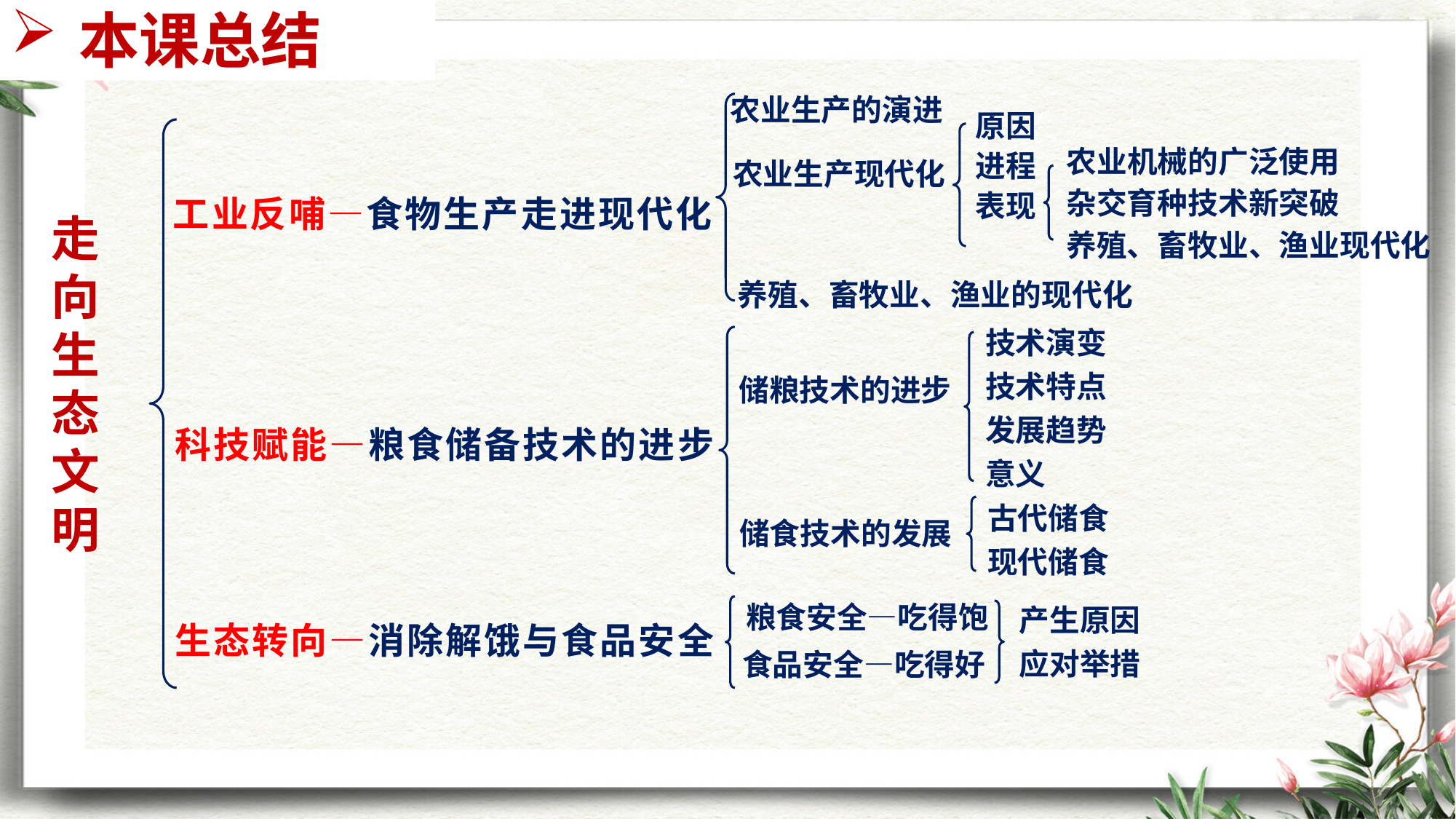

本课总结
农业生产的演进

原因
进程
表现

农业机械的广泛使用
杂交育种技术新突破
养殖、畜牧业、渔业现代化

农业生产现代化

工业反哺—食物生产走进现代化
养殖、畜牧业、渔业的现代化
技术演变
技术特点
发展趋势
意义

储粮技术的进步
科技赋能—粮食储备技术的进步
古代储食
现代储食

储食技术的发展
产生原因
应对举措
粮食安全—吃得饱

生态转向—消除解饿与食品安全
食品安全—吃得好
走向生态文明